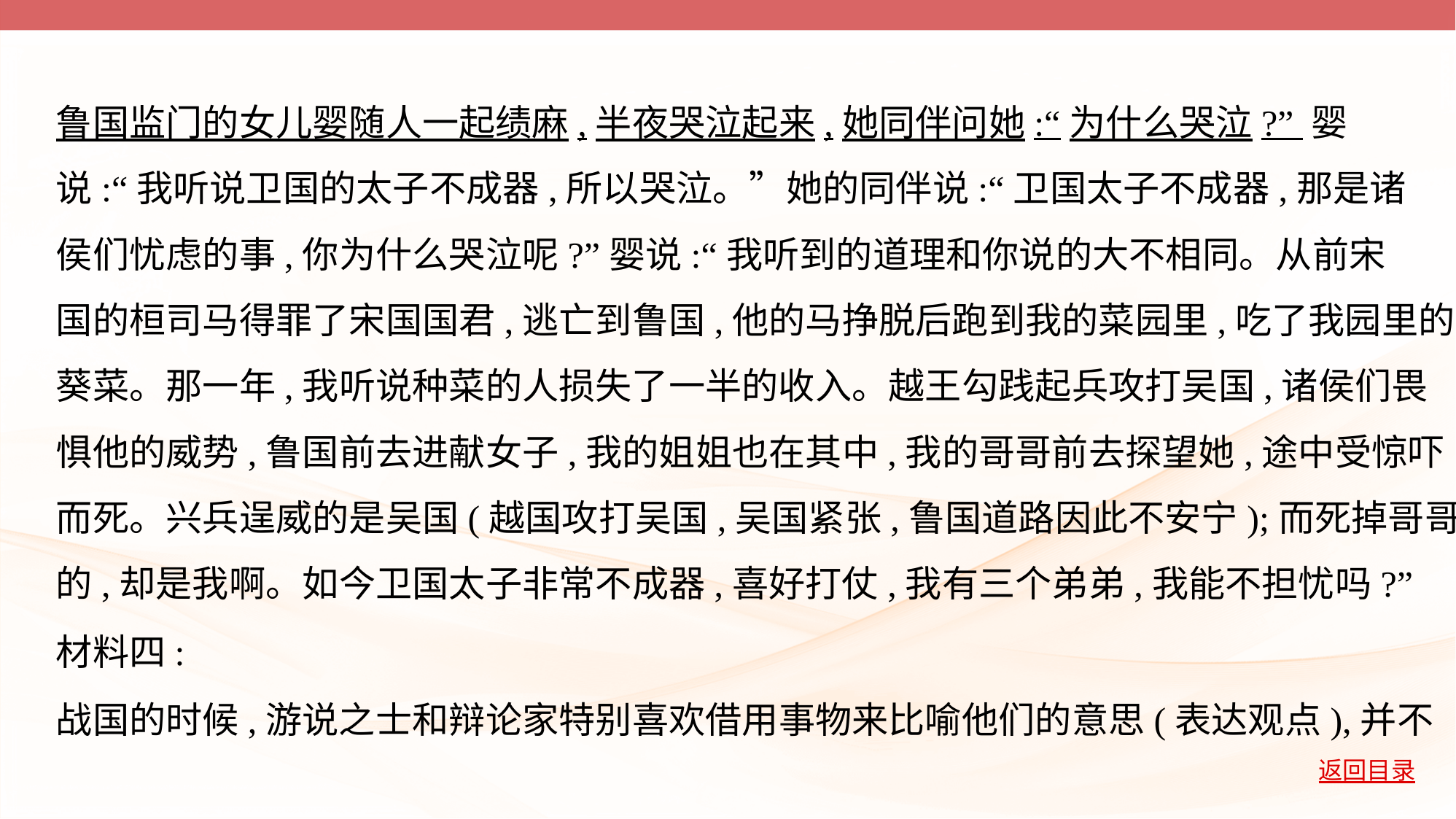

鲁国监门的女儿婴随人一起绩麻,半夜哭泣起来,她同伴问她:“为什么哭泣?” 婴
说:“我听说卫国的太子不成器,所以哭泣。”她的同伴说:“卫国太子不成器,那是诸
侯们忧虑的事,你为什么哭泣呢?”婴说:“我听到的道理和你说的大不相同。从前宋
国的桓司马得罪了宋国国君,逃亡到鲁国,他的马挣脱后跑到我的菜园里,吃了我园里的
葵菜。那一年,我听说种菜的人损失了一半的收入。越王勾践起兵攻打吴国,诸侯们畏
惧他的威势,鲁国前去进献女子,我的姐姐也在其中,我的哥哥前去探望她,途中受惊吓
而死。兴兵逞威的是吴国(越国攻打吴国,吴国紧张,鲁国道路因此不安宁);而死掉哥哥
的,却是我啊。如今卫国太子非常不成器,喜好打仗,我有三个弟弟,我能不担忧吗?”
材料四:
战国的时候,游说之士和辩论家特别喜欢借用事物来比喻他们的意思(表达观点),并不